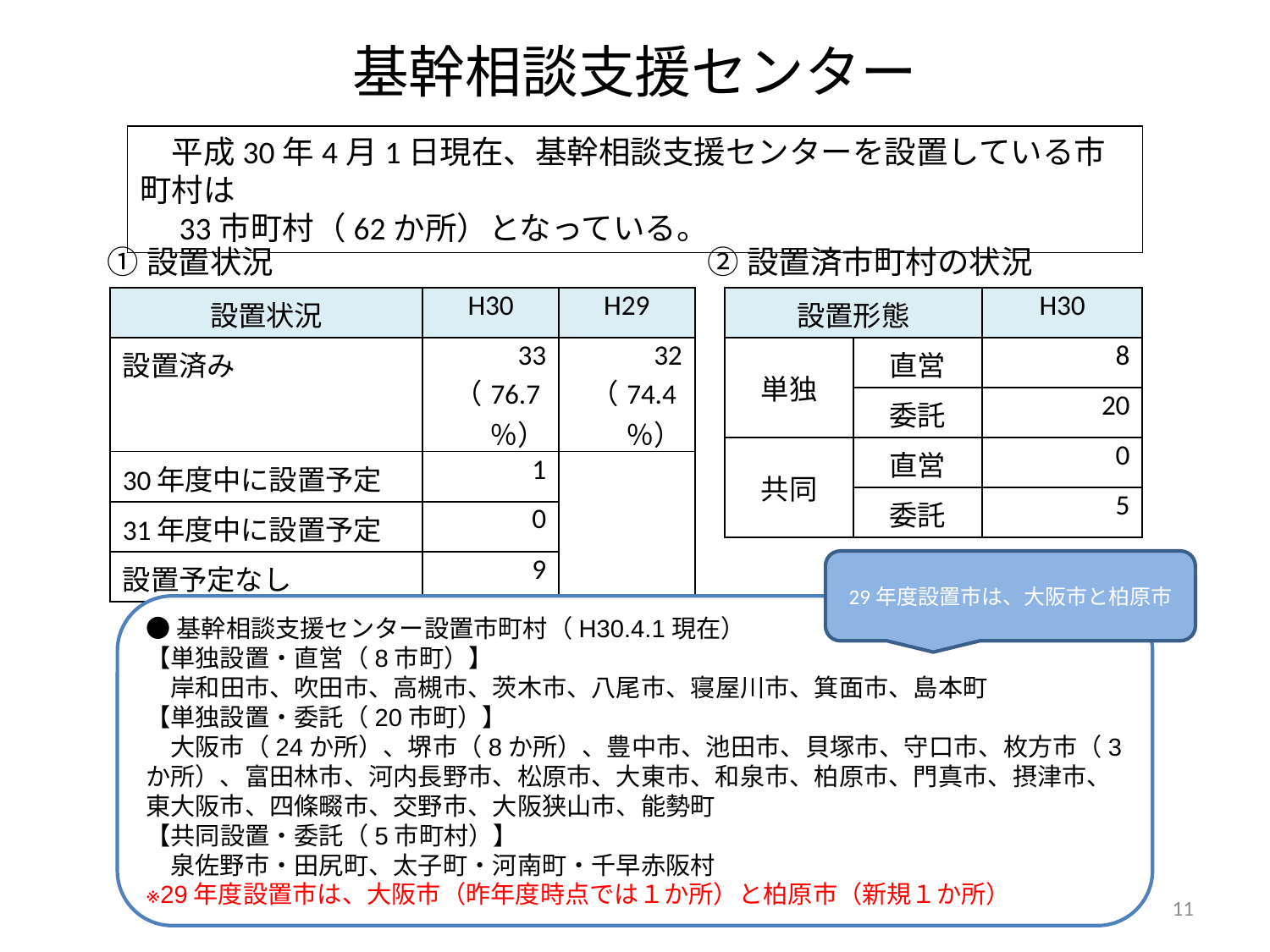

# 基幹相談支援センター
　平成30年4月1日現在、基幹相談支援センターを設置している市町村は
　33市町村（62か所）となっている。
①設置状況
②設置済市町村の状況
| 設置状況 | H30 | H29 |
| --- | --- | --- |
| 設置済み | 33 （76.7％） | 32 （74.4％） |
| 30年度中に設置予定 | 1 |  |
| 31年度中に設置予定 | 0 |  |
| 設置予定なし | 9 |  |
| 設置形態 |  | H30 |
| --- | --- | --- |
| 単独 | 直営 | 8 |
|  | 委託 | 20 |
| 共同 | 直営 | 0 |
|  | 委託 | 5 |
29年度設置市は、大阪市と柏原市
●基幹相談支援センター設置市町村（H30.4.1現在）
【単独設置・直営（8市町）】
　岸和田市、吹田市、高槻市、茨木市、八尾市、寝屋川市、箕面市、島本町
【単独設置・委託（20市町）】
　大阪市（24か所）、堺市（8か所）、豊中市、池田市、貝塚市、守口市、枚方市（3か所）、富田林市、河内長野市、松原市、大東市、和泉市、柏原市、門真市、摂津市、東大阪市、四條畷市、交野市、大阪狭山市、能勢町
【共同設置・委託（5市町村）】
　泉佐野市・田尻町、太子町・河南町・千早赤阪村
※29年度設置市は、大阪市（昨年度時点では１か所）と柏原市（新規１か所）
11